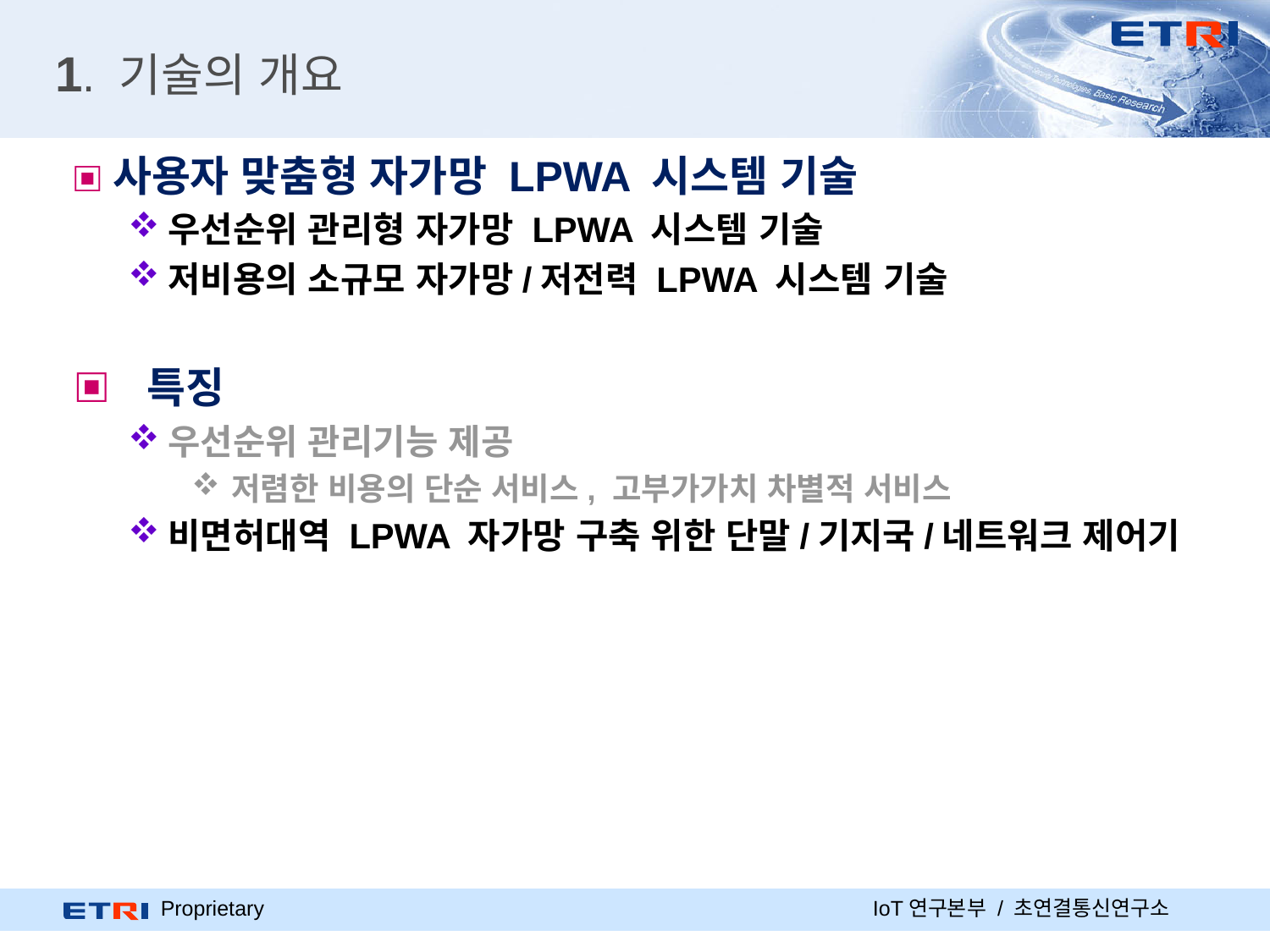

# 1. 기술의 개요
사용자 맞춤형 자가망 LPWA 시스템 기술
우선순위 관리형 자가망 LPWA 시스템 기술
저비용의 소규모 자가망/저전력 LPWA 시스템 기술

 특징
우선순위 관리기능 제공
저렴한 비용의 단순 서비스, 고부가가치 차별적 서비스
비면허대역 LPWA 자가망 구축 위한 단말/기지국/네트워크 제어기

IoT연구본부 / 초연결통신연구소
4